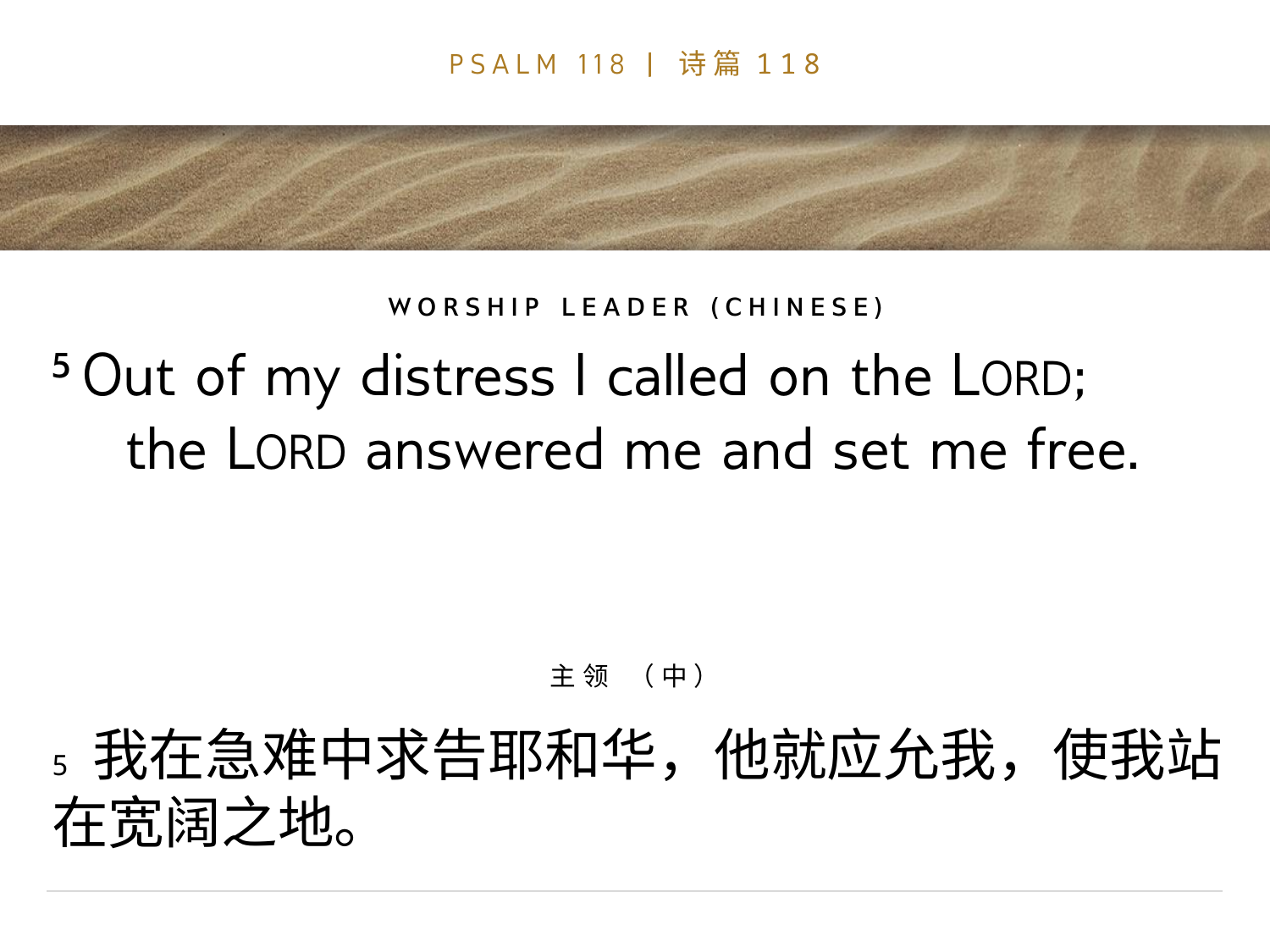

# PSALM 118 | 诗篇118
WORSHIP LEADER (CHINESE)
5 Out of my distress I called on the LORD;
    the LORD answered me and set me free.

主领 （中）
5 我在急难中求告耶和华，他就应允我，使我站在宽阔之地。